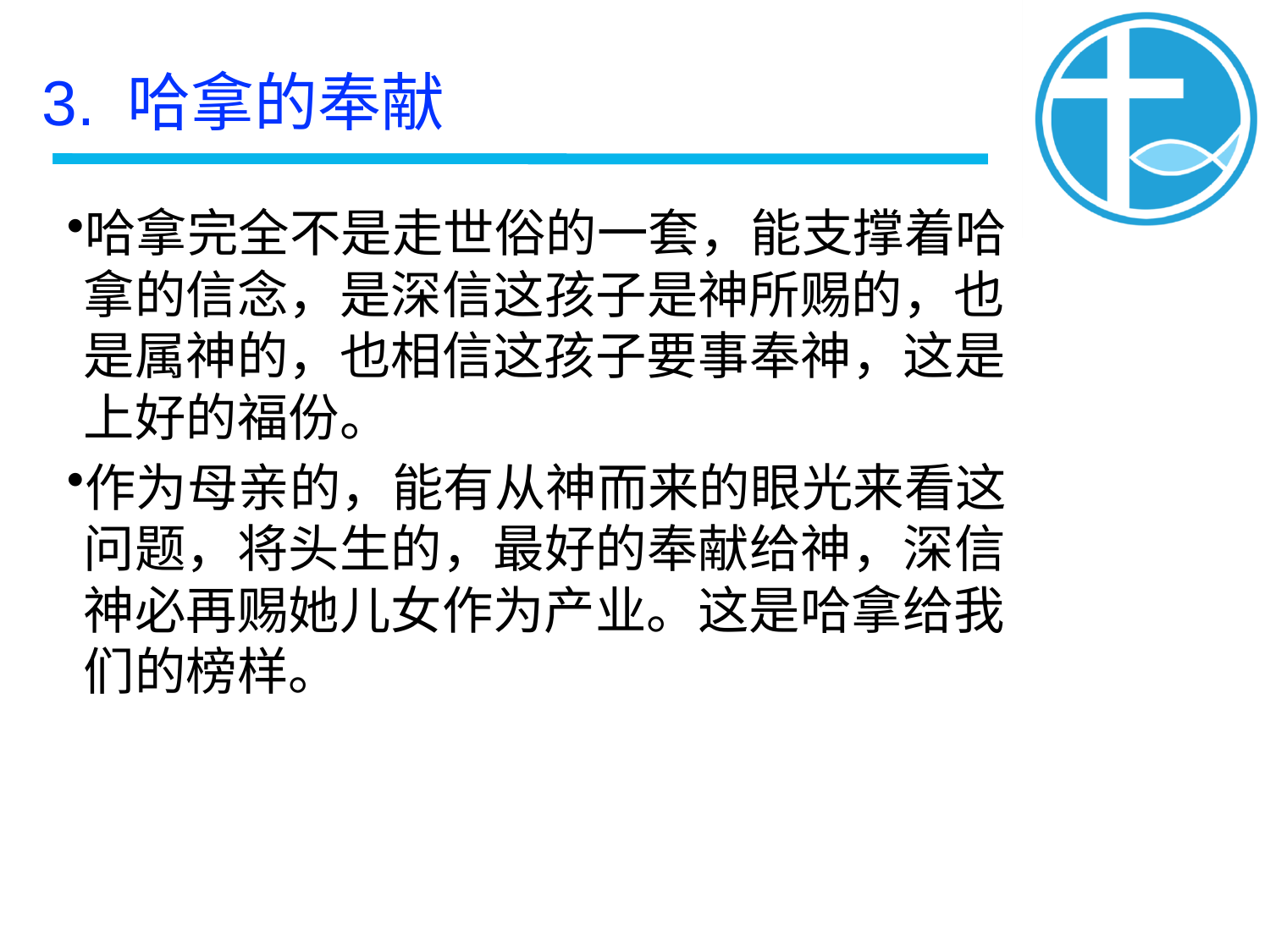

3. 哈拿的奉献
哈拿完全不是走世俗的一套，能支撑着哈拿的信念，是深信这孩子是神所赐的，也是属神的，也相信这孩子要事奉神，这是上好的福份。
作为母亲的，能有从神而来的眼光来看这问题，将头生的，最好的奉献给神，深信神必再赐她儿女作为产业。这是哈拿给我们的榜样。